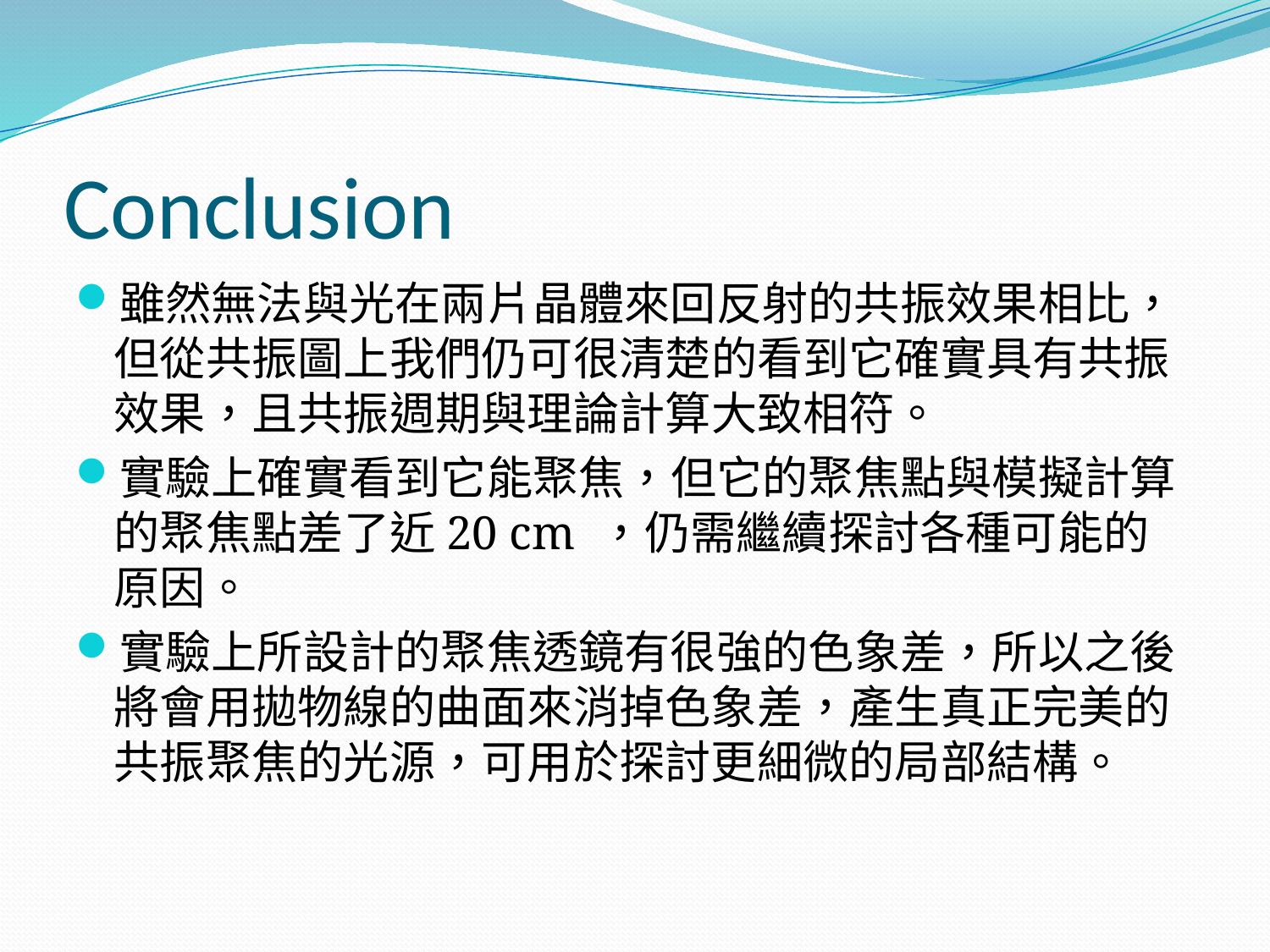

# Conclusion
雖然無法與光在兩片晶體來回反射的共振效果相比，但從共振圖上我們仍可很清楚的看到它確實具有共振效果，且共振週期與理論計算大致相符。
實驗上確實看到它能聚焦，但它的聚焦點與模擬計算的聚焦點差了近20 cm ，仍需繼續探討各種可能的原因。
實驗上所設計的聚焦透鏡有很強的色象差，所以之後將會用拋物線的曲面來消掉色象差，產生真正完美的共振聚焦的光源，可用於探討更細微的局部結構。